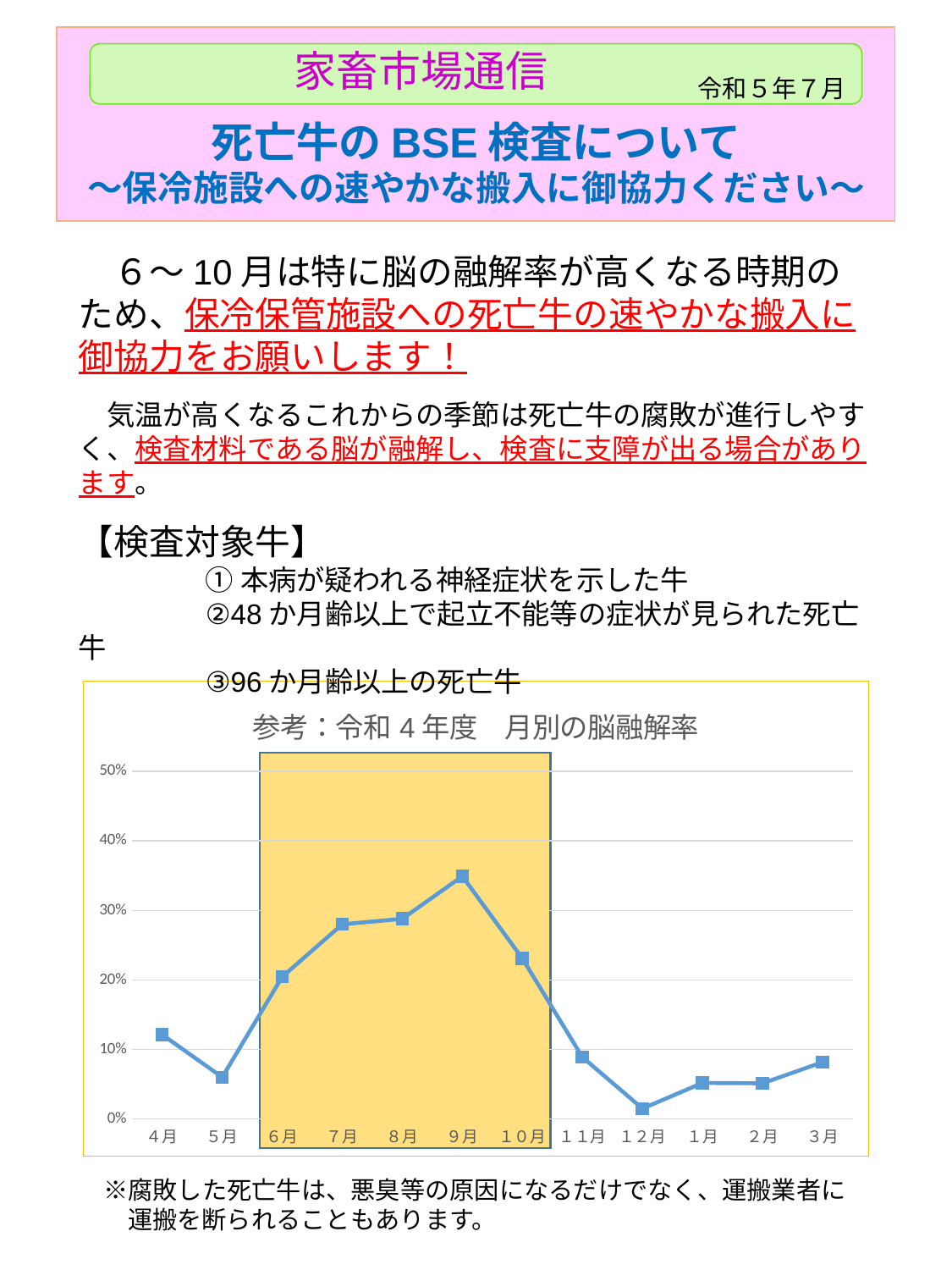

家畜市場通信

令和５年７月
死亡牛のBSE検査について
～保冷施設への速やかな搬入に御協力ください～
　６～10月は特に脳の融解率が高くなる時期のため、保冷保管施設への死亡牛の速やかな搬入に御協力をお願いします！
　気温が高くなるこれからの季節は死亡牛の腐敗が進行しやすく、検査材料である脳が融解し、検査に支障が出る場合があります。
【検査対象牛】
	①本病が疑われる神経症状を示した牛
	②48か月齢以上で起立不能等の症状が見られた死亡牛
	③96か月齢以上の死亡牛

### Chart: 参考：令和4年度　月別の脳融解率

| Category |  |
|---|---|
| ４月 | 0.12121212121212122 |
| ５月 | 0.06 |
| ６月 | 0.20454545454545456 |
| ７月 | 0.28 |
| ８月 | 0.2878787878787879 |
| ９月 | 0.3492063492063492 |
| １０月 | 0.23076923076923078 |
| １１月 | 0.08888888888888889 |
| １２月 | 0.014925373134328358 |
| １月 | 0.05172413793103448 |
| ２月 | 0.05128205128205128 |
| ３月 | 0.08163265306122448 |
　※腐敗した死亡牛は、悪臭等の原因になるだけでなく、運搬業者に運搬を断られることもあります。